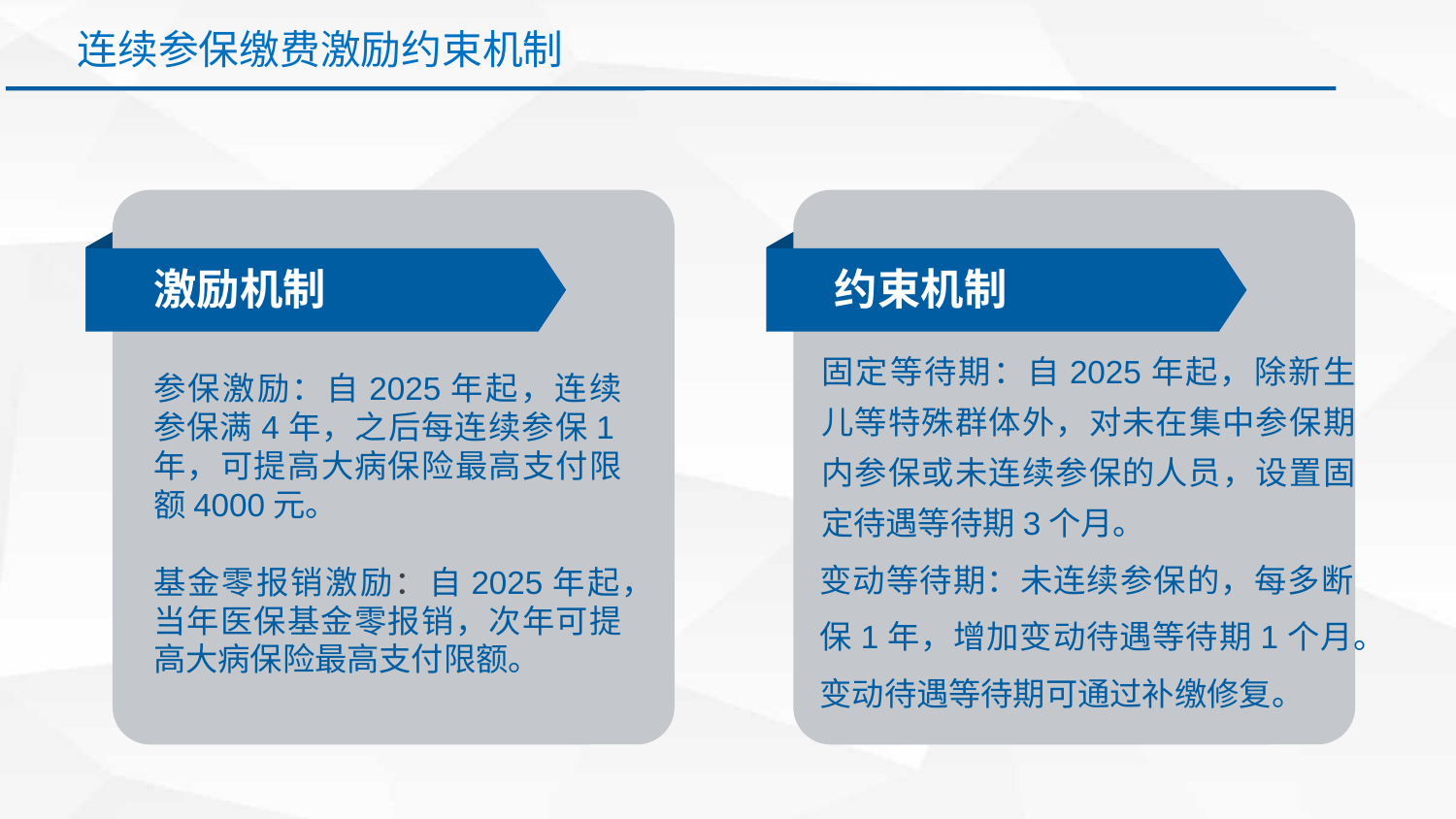

连续参保缴费激励约束机制

激励机制
约束机制
固定等待期：自2025年起，除新生儿等特殊群体外，对未在集中参保期内参保或未连续参保的人员，设置固定待遇等待期3个月。

参保激励：自2025年起，连续参保满4年，之后每连续参保1年，可提高大病保险最高支付限额4000元。

基金零报销激励：自2025年起，当年医保基金零报销，次年可提高大病保险最高支付限额。

变动等待期：未连续参保的，每多断保1年，增加变动待遇等待期1个月。变动待遇等待期可通过补缴修复。